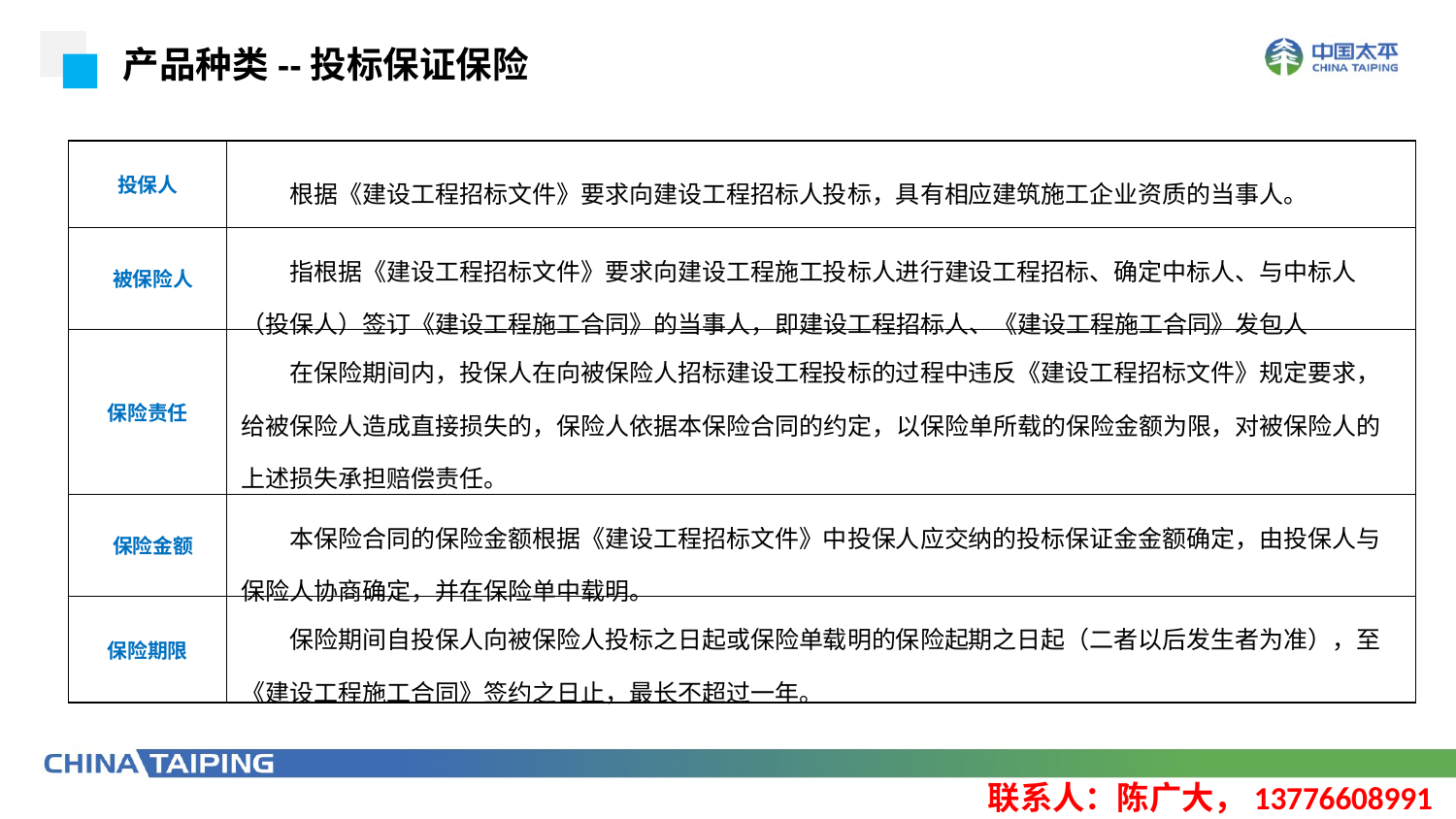

产品种类--投标保证保险

| 投保人 | 根据《建设工程招标文件》要求向建设工程招标人投标，具有相应建筑施工企业资质的当事人。 |
| --- | --- |
| 被保险人 | 指根据《建设工程招标文件》要求向建设工程施工投标人进行建设工程招标、确定中标人、与中标人（投保人）签订《建设工程施工合同》的当事人，即建设工程招标人、《建设工程施工合同》发包人 |
| 保险责任 | 在保险期间内，投保人在向被保险人招标建设工程投标的过程中违反《建设工程招标文件》规定要求，给被保险人造成直接损失的，保险人依据本保险合同的约定，以保险单所载的保险金额为限，对被保险人的上述损失承担赔偿责任。 |
| 保险金额 | 本保险合同的保险金额根据《建设工程招标文件》中投保人应交纳的投标保证金金额确定，由投保人与保险人协商确定，并在保险单中载明。 |
| 保险期限 | 保险期间自投保人向被保险人投标之日起或保险单载明的保险起期之日起（二者以后发生者为准），至《建设工程施工合同》签约之日止，最长不超过一年。 |
联系人：陈广大，13776608991